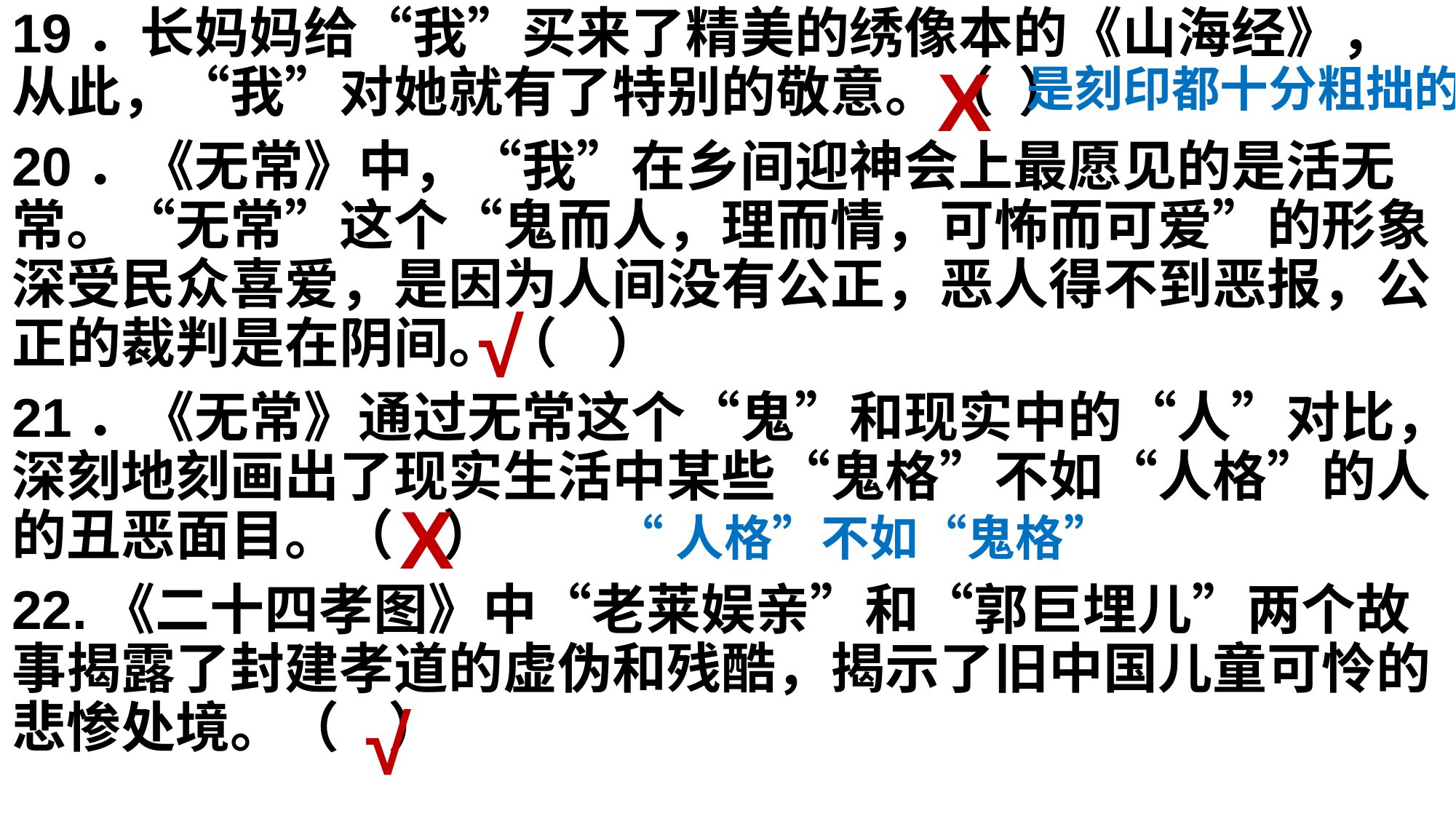

19．长妈妈给“我”买来了精美的绣像本的《山海经》，从此，“我”对她就有了特别的敬意。（  ）
20．《无常》中，“我”在乡间迎神会上最愿见的是活无常。“无常”这个“鬼而人，理而情，可怖而可爱”的形象深受民众喜爱，是因为人间没有公正，恶人得不到恶报，公正的裁判是在阴间。（    ）
21．《无常》通过无常这个“鬼”和现实中的“人”对比，深刻地刻画出了现实生活中某些“鬼格”不如“人格”的人的丑恶面目。（    ）
22.《二十四孝图》中“老莱娱亲”和“郭巨埋儿”两个故事揭露了封建孝道的虚伪和残酷，揭示了旧中国儿童可怜的悲惨处境。（    ）

X
是刻印都十分粗拙的
√
X
“人格”不如“鬼格”
√